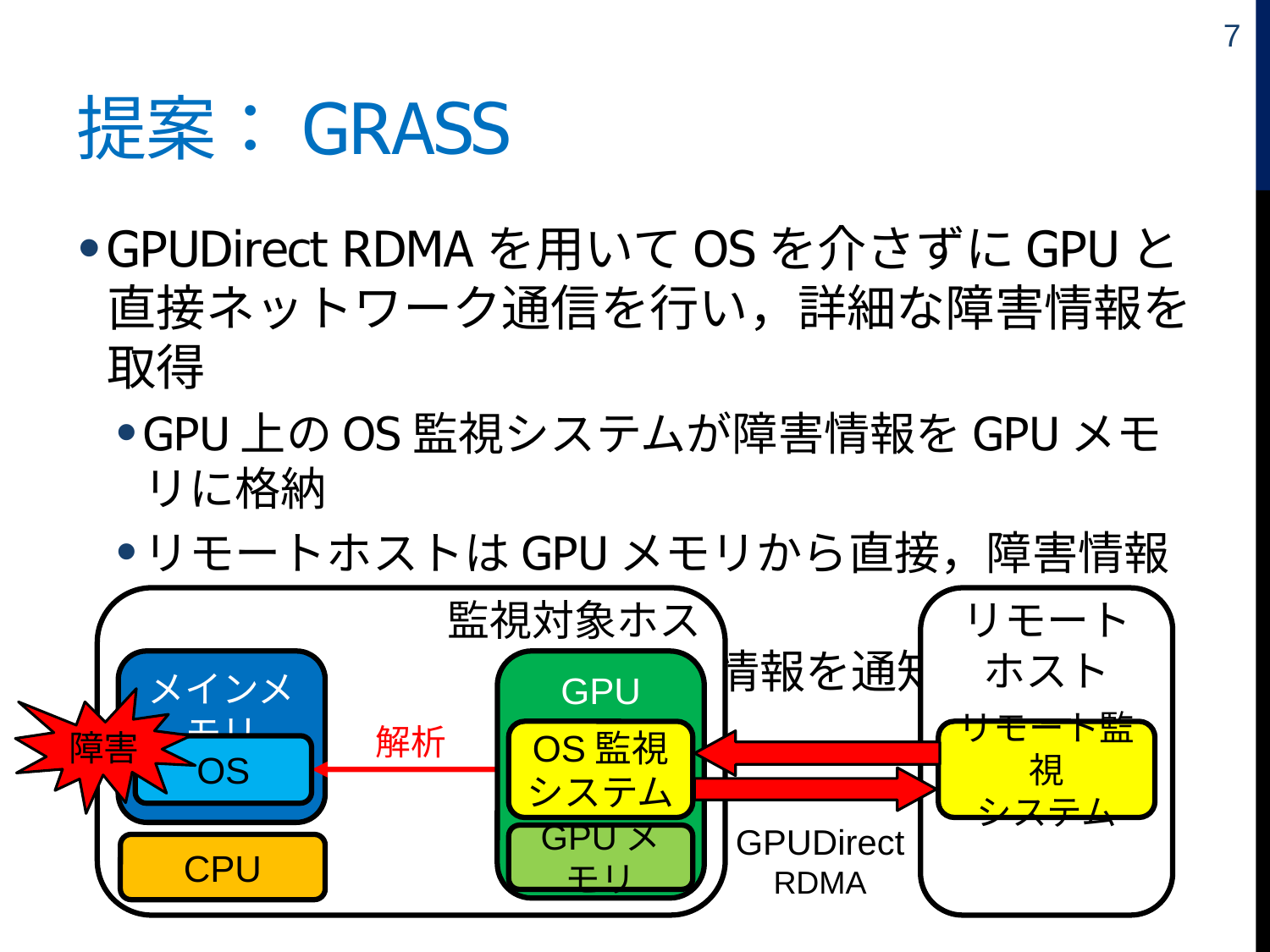

7
# 提案：GRASS
GPUDirect RDMAを用いてOSを介さずにGPUと直接ネットワーク通信を行い，詳細な障害情報を取得
GPU上のOS監視システムが障害情報をGPUメモリに格納
リモートホストはGPUメモリから直接，障害情報を取得
OSに障害が発生しても障害情報を通知することが可能

監視対象ホスト
リモート
ホスト

メインメモリ
GPU
障害
解析
OS監視
システム
リモート監視
システム

OS

GPUDirect
RDMA
GPUメモリ
CPU